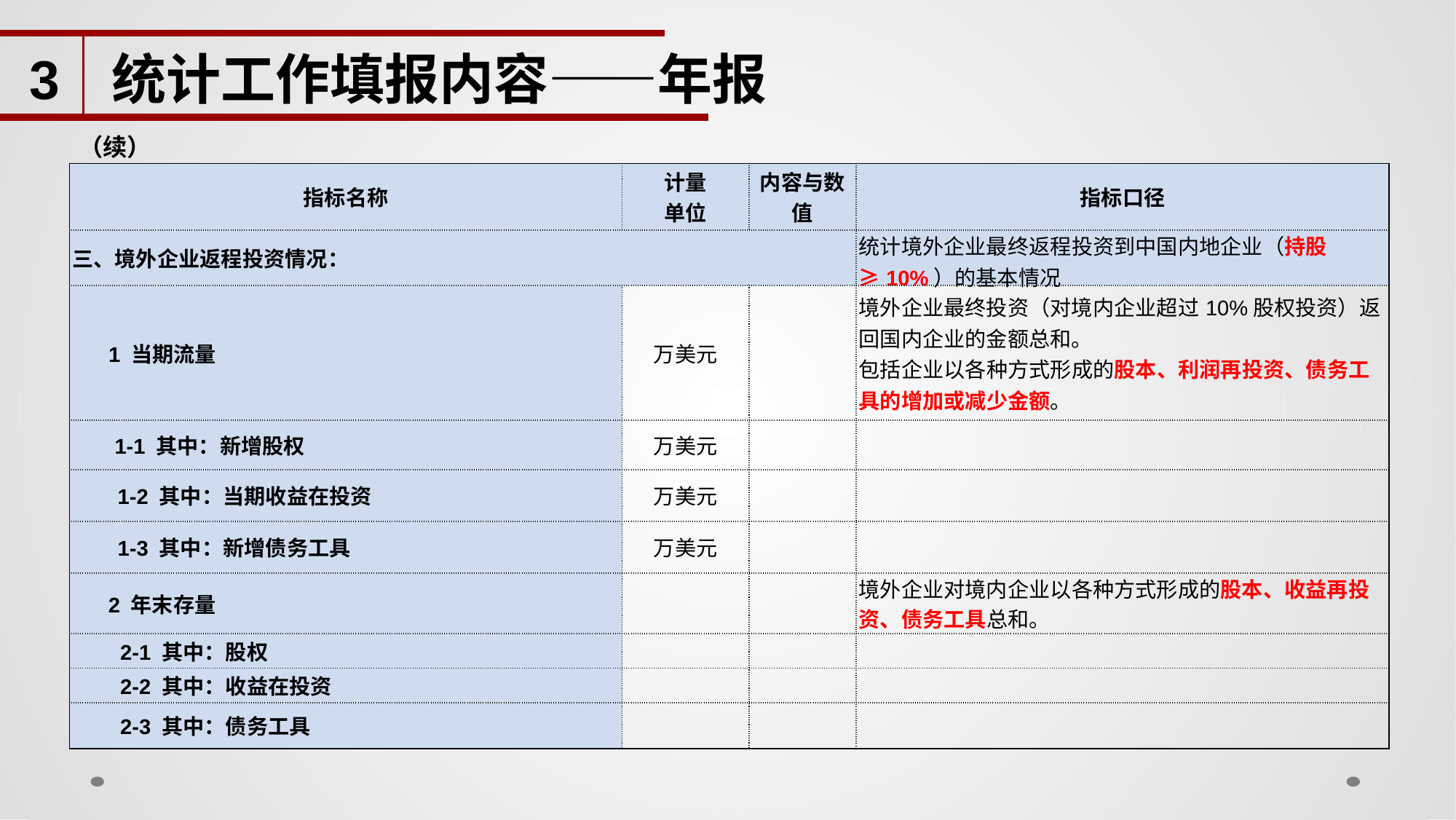

3
统计工作填报内容——年报
（续）
| 指标名称 | 计量 单位 | 内容与数值 | 指标口径 |
| --- | --- | --- | --- |
| 三、境外企业返程投资情况： |  |  | 统计境外企业最终返程投资到中国内地企业（持股≥10%）的基本情况 |
| 1 当期流量 | 万美元 |  | 境外企业最终投资（对境内企业超过10%股权投资）返回国内企业的金额总和。 包括企业以各种方式形成的股本、利润再投资、债务工具的增加或减少金额。 |
| 1-1 其中：新增股权 | 万美元 |  |  |
| 1-2 其中：当期收益在投资 | 万美元 |  |  |
| 1-3 其中：新增债务工具 | 万美元 |  |  |
| 2 年末存量 |  |  | 境外企业对境内企业以各种方式形成的股本、收益再投资、债务工具总和。 |
| 2-1 其中：股权 |  |  |  |
| 2-2 其中：收益在投资 |  |  |  |
| 2-3 其中：债务工具 |  |  |  |